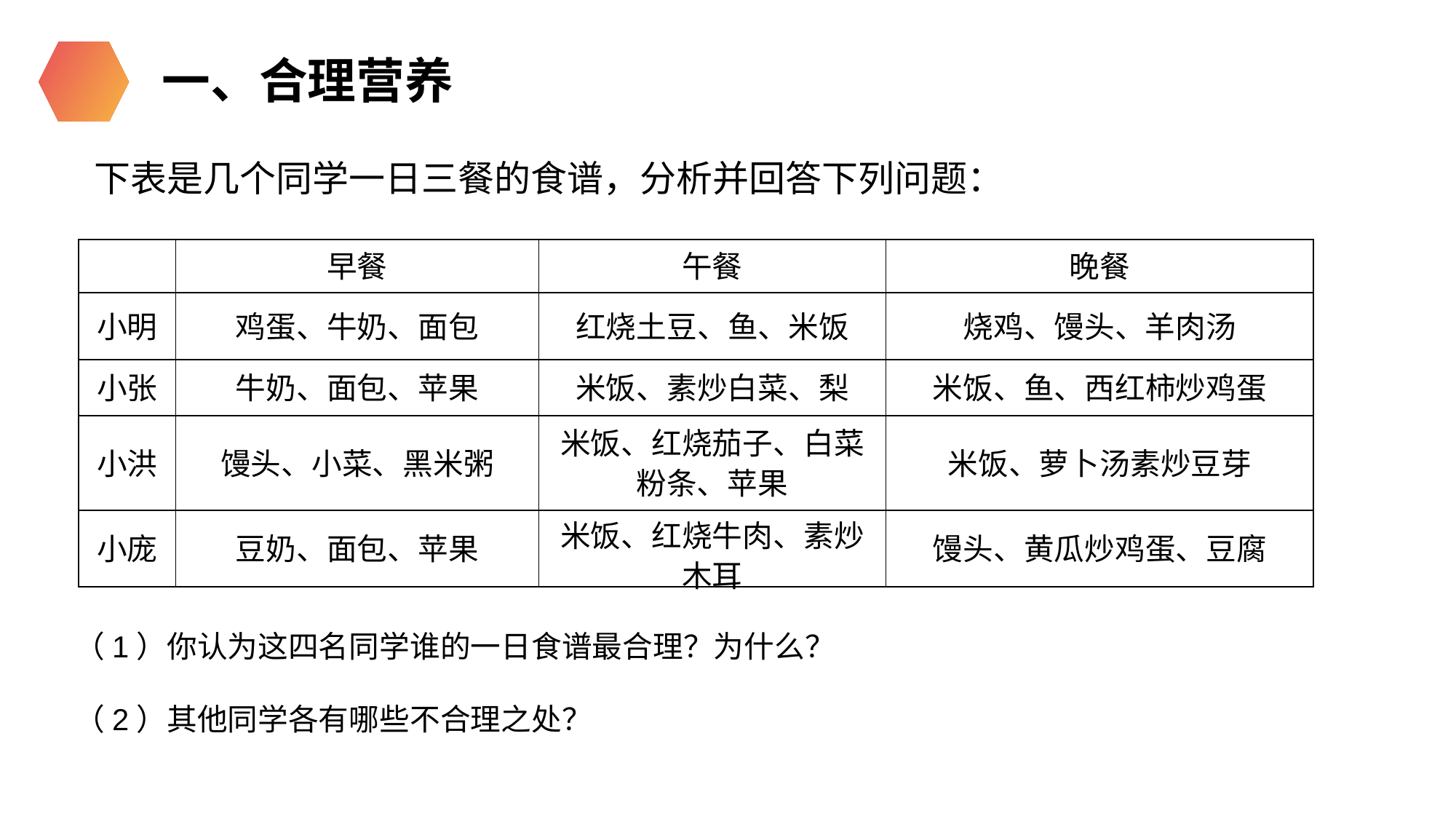

一、合理营养
下表是几个同学一日三餐的食谱，分析并回答下列问题：
|  | 早餐 | 午餐 | 晚餐 |
| --- | --- | --- | --- |
| 小明 | 鸡蛋、牛奶、面包 | 红烧土豆、鱼、米饭 | 烧鸡、馒头、羊肉汤 |
| 小张 | 牛奶、面包、苹果 | 米饭、素炒白菜、梨 | 米饭、鱼、西红柿炒鸡蛋 |
| 小洪 | 馒头、小菜、黑米粥 | 米饭、红烧茄子、白菜粉条、苹果 | 米饭、萝卜汤素炒豆芽 |
| 小庞 | 豆奶、面包、苹果 | 米饭、红烧牛肉、素炒木耳 | 馒头、黄瓜炒鸡蛋、豆腐 |
（1）你认为这四名同学谁的一日食谱最合理？为什么？

（2）其他同学各有哪些不合理之处？